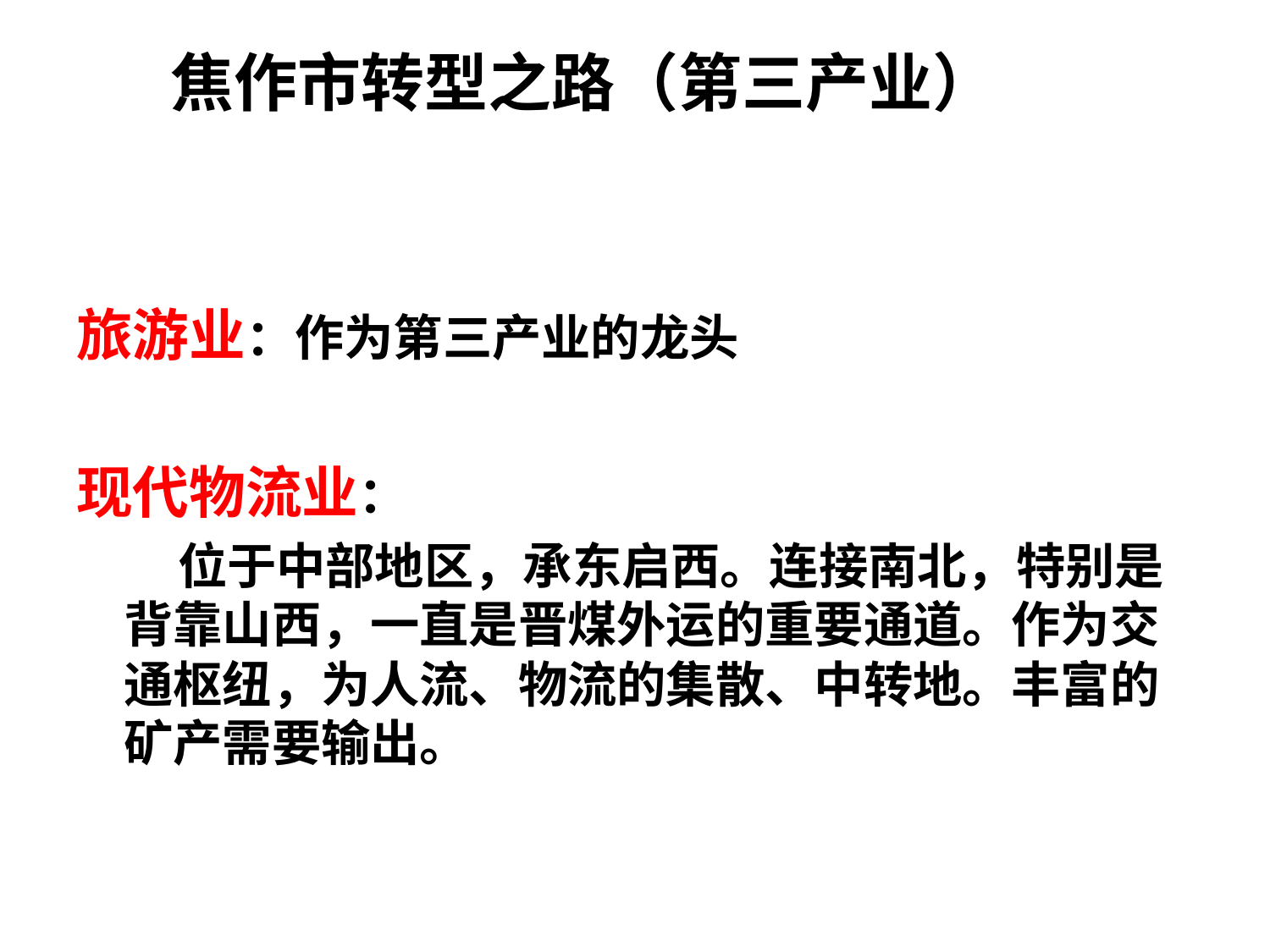

旅游业：作为第三产业的龙头

现代物流业：
        位于中部地区，承东启西。连接南北，特别是背靠山西，一直是晋煤外运的重要通道。作为交通枢纽，为人流、物流的集散、中转地。丰富的矿产需要输出。

焦作市转型之路（第三产业）